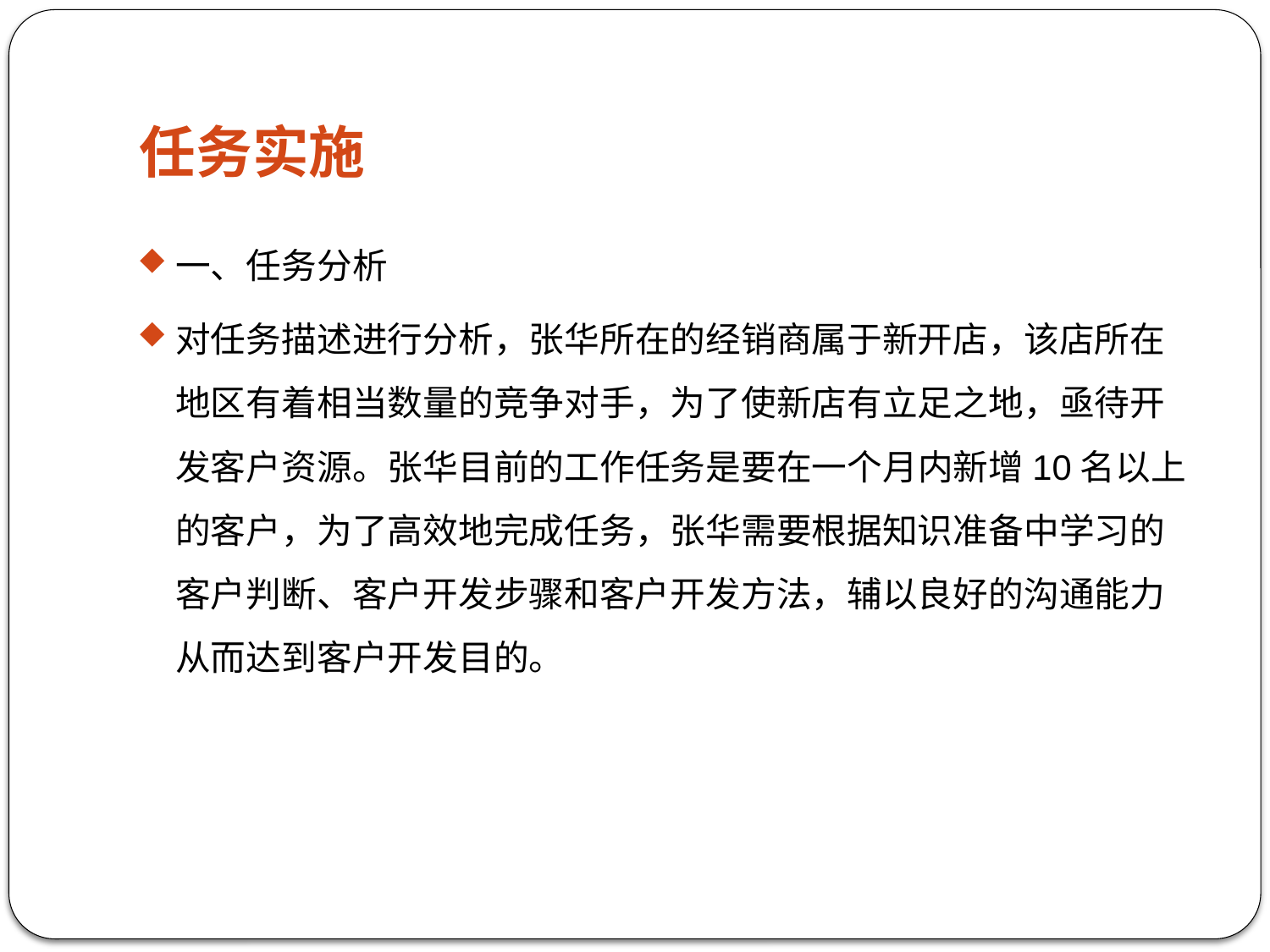

# 任务实施
一、任务分析
对任务描述进行分析，张华所在的经销商属于新开店，该店所在地区有着相当数量的竞争对手，为了使新店有立足之地，亟待开发客户资源。张华目前的工作任务是要在一个月内新增10名以上的客户，为了高效地完成任务，张华需要根据知识准备中学习的客户判断、客户开发步骤和客户开发方法，辅以良好的沟通能力从而达到客户开发目的。